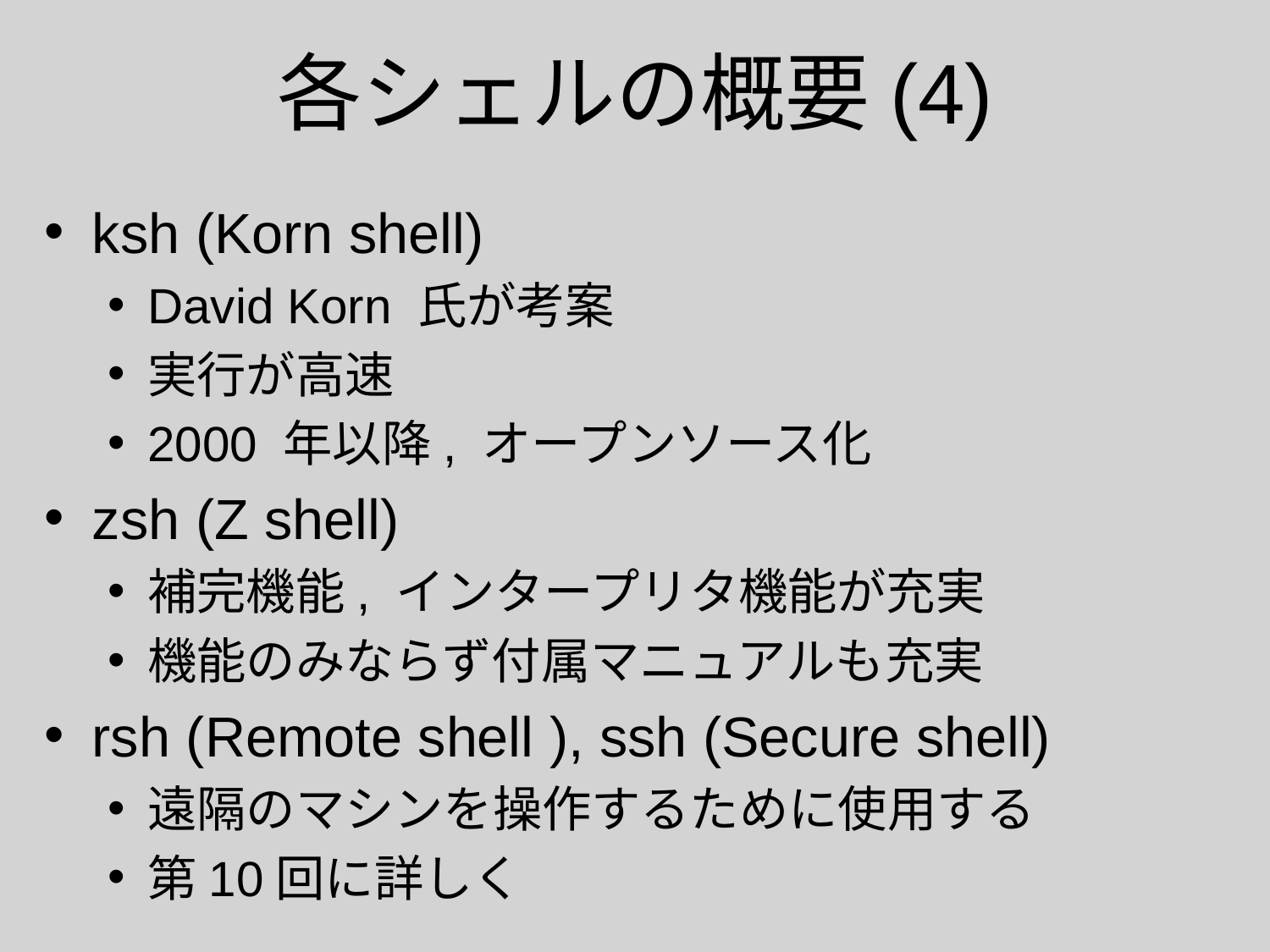

# 各シェルの概要(4)
ksh (Korn shell)
David Korn 氏が考案
実行が高速
2000 年以降, オープンソース化
zsh (Z shell)
補完機能, インタープリタ機能が充実
機能のみならず付属マニュアルも充実
rsh (Remote shell ), ssh (Secure shell)
遠隔のマシンを操作するために使用する
第10回に詳しく